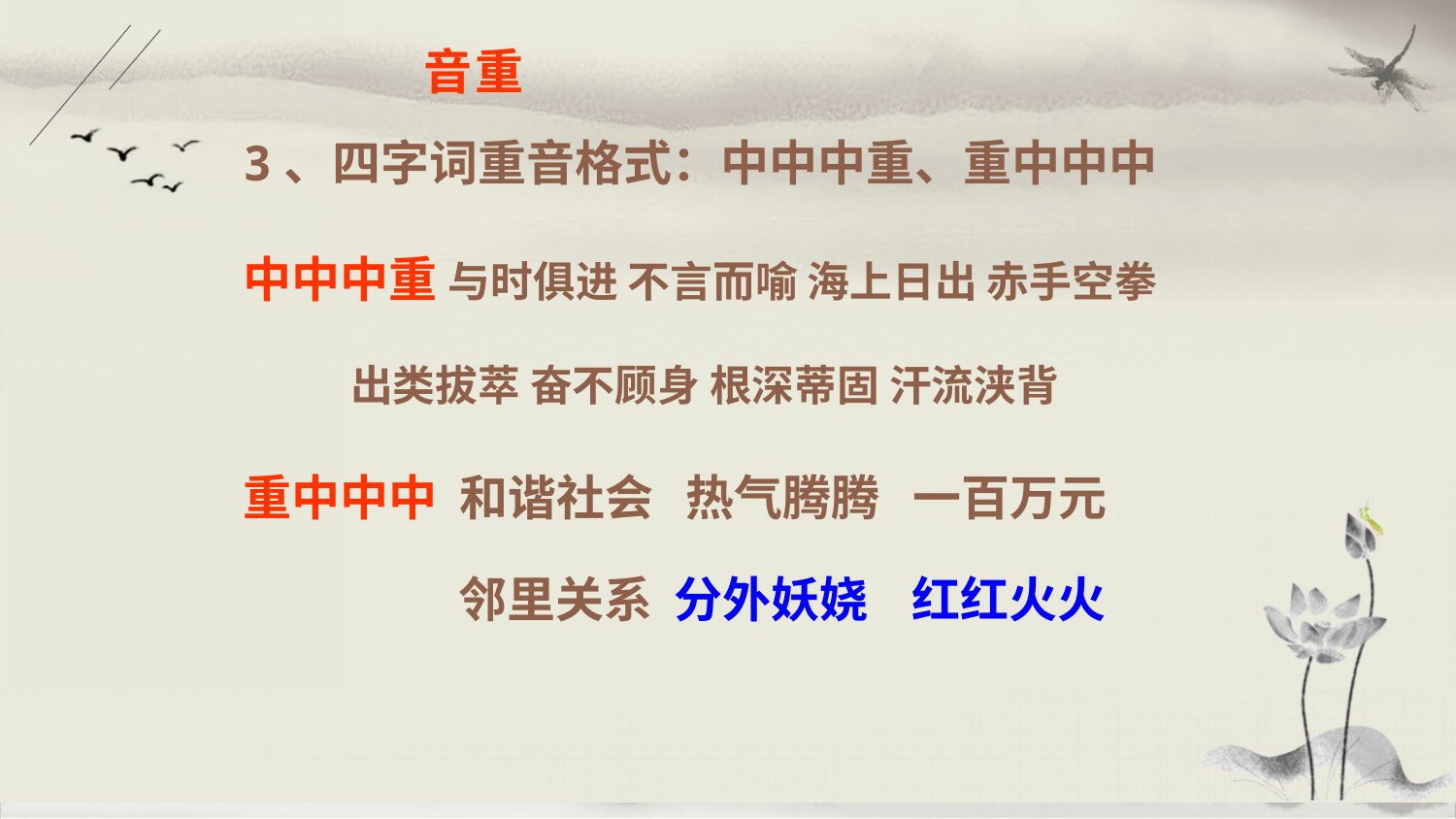

# 重   音
3、四字词重音格式：中中中重、重中中中

中中中重 与时俱进 不言而喻 海上日出 赤手空拳

          出类拔萃 奋不顾身 根深蒂固 汗流浃背

重中中中  和谐社会   热气腾腾   一百万元

                         邻里关系  分外妖娆    红红火火